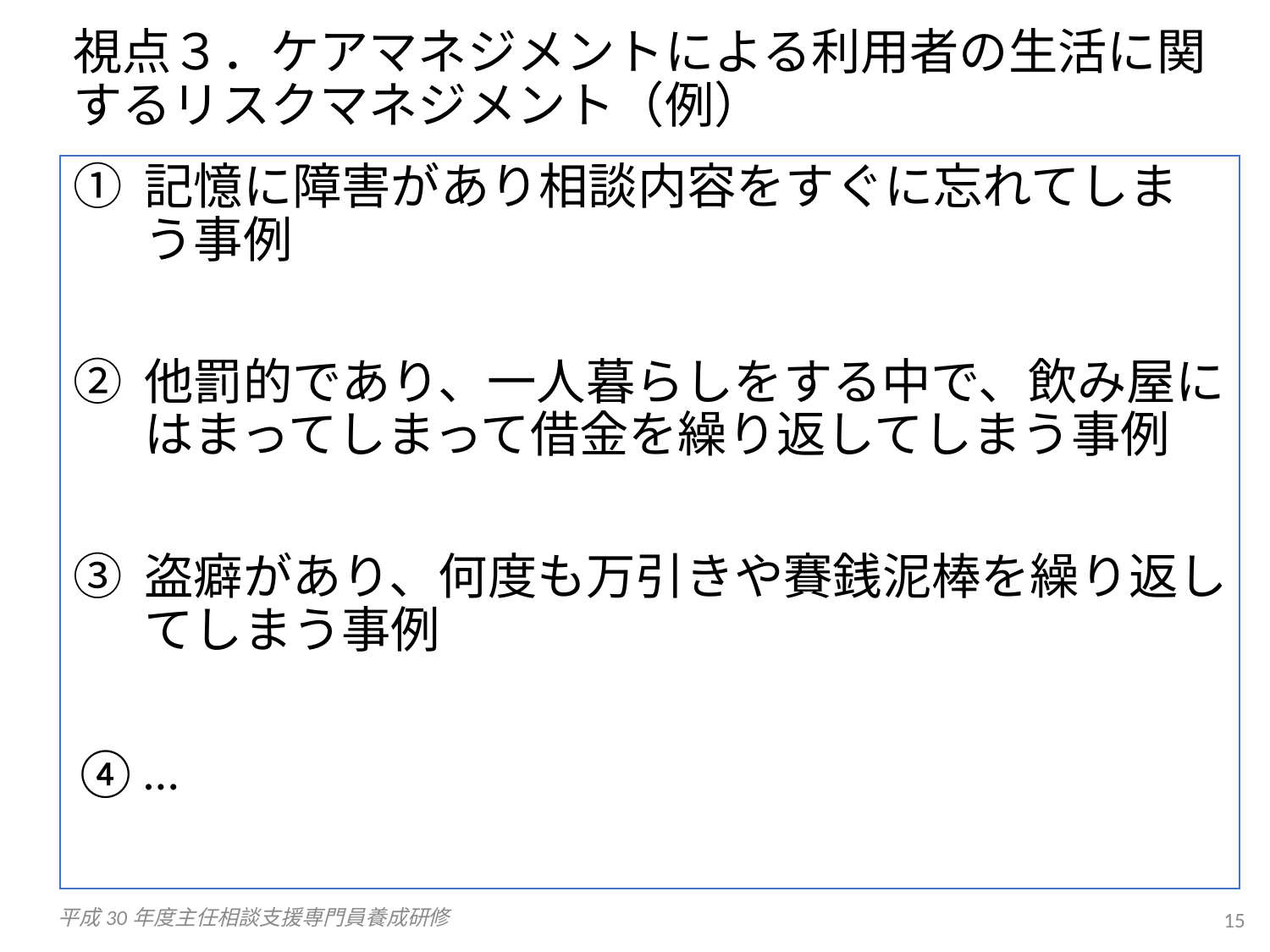

# 視点３．ケアマネジメントによる利用者の生活に関するリスクマネジメント（例）
記憶に障害があり相談内容をすぐに忘れてしまう事例

他罰的であり、一人暮らしをする中で、飲み屋にはまってしまって借金を繰り返してしまう事例

盗癖があり、何度も万引きや賽銭泥棒を繰り返してしまう事例

…

平成30年度主任相談支援専門員養成研修
15